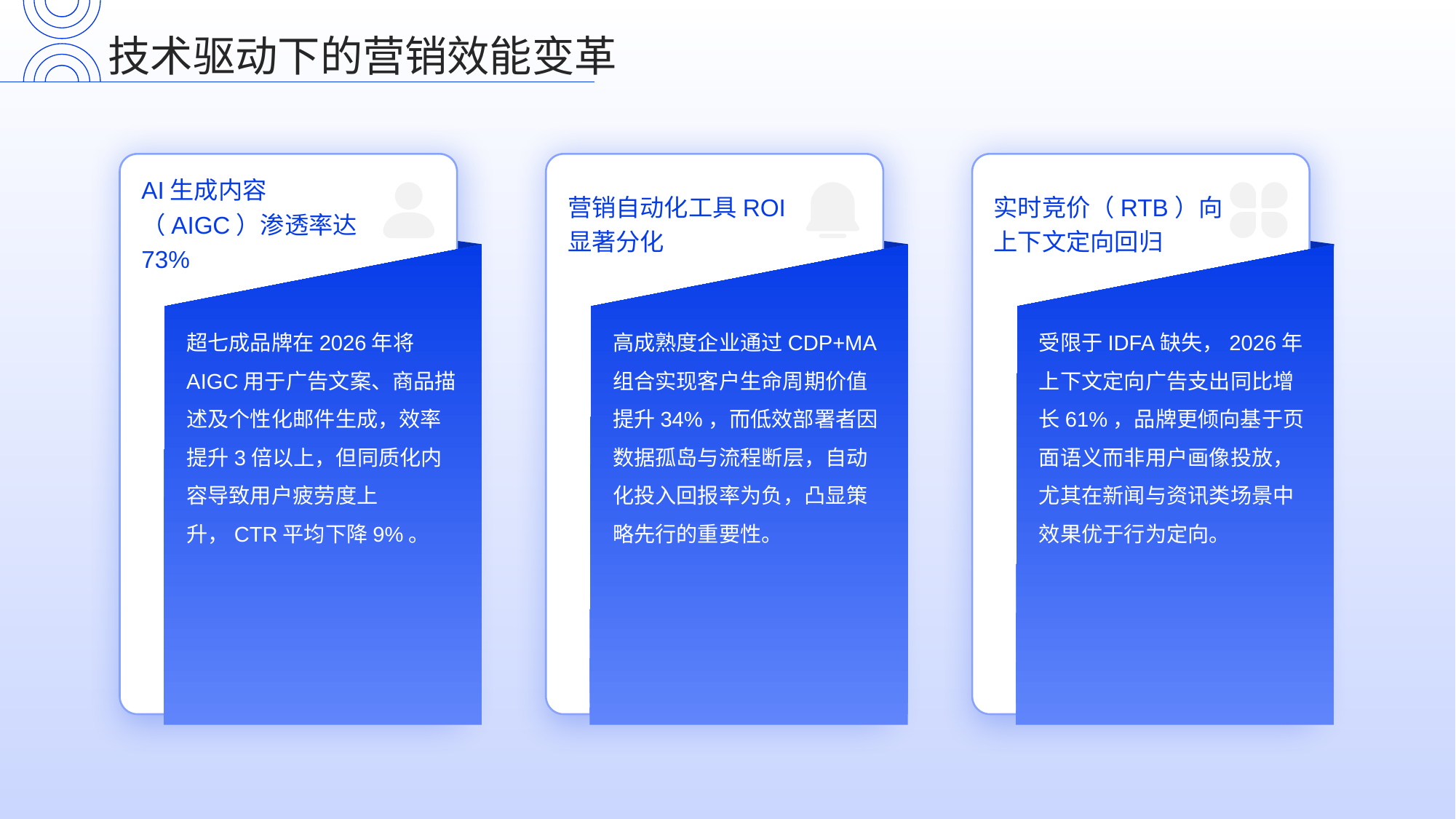

技术驱动下的营销效能变革

AI生成内容（AIGC）渗透率达73%
营销自动化工具ROI显著分化
实时竞价（RTB）向上下文定向回归

超七成品牌在2026年将AIGC用于广告文案、商品描述及个性化邮件生成，效率提升3倍以上，但同质化内容导致用户疲劳度上升，CTR平均下降9%。
高成熟度企业通过CDP+MA组合实现客户生命周期价值提升34%，而低效部署者因数据孤岛与流程断层，自动化投入回报率为负，凸显策略先行的重要性。
受限于IDFA缺失，2026年上下文定向广告支出同比增长61%，品牌更倾向基于页面语义而非用户画像投放，尤其在新闻与资讯类场景中效果优于行为定向。